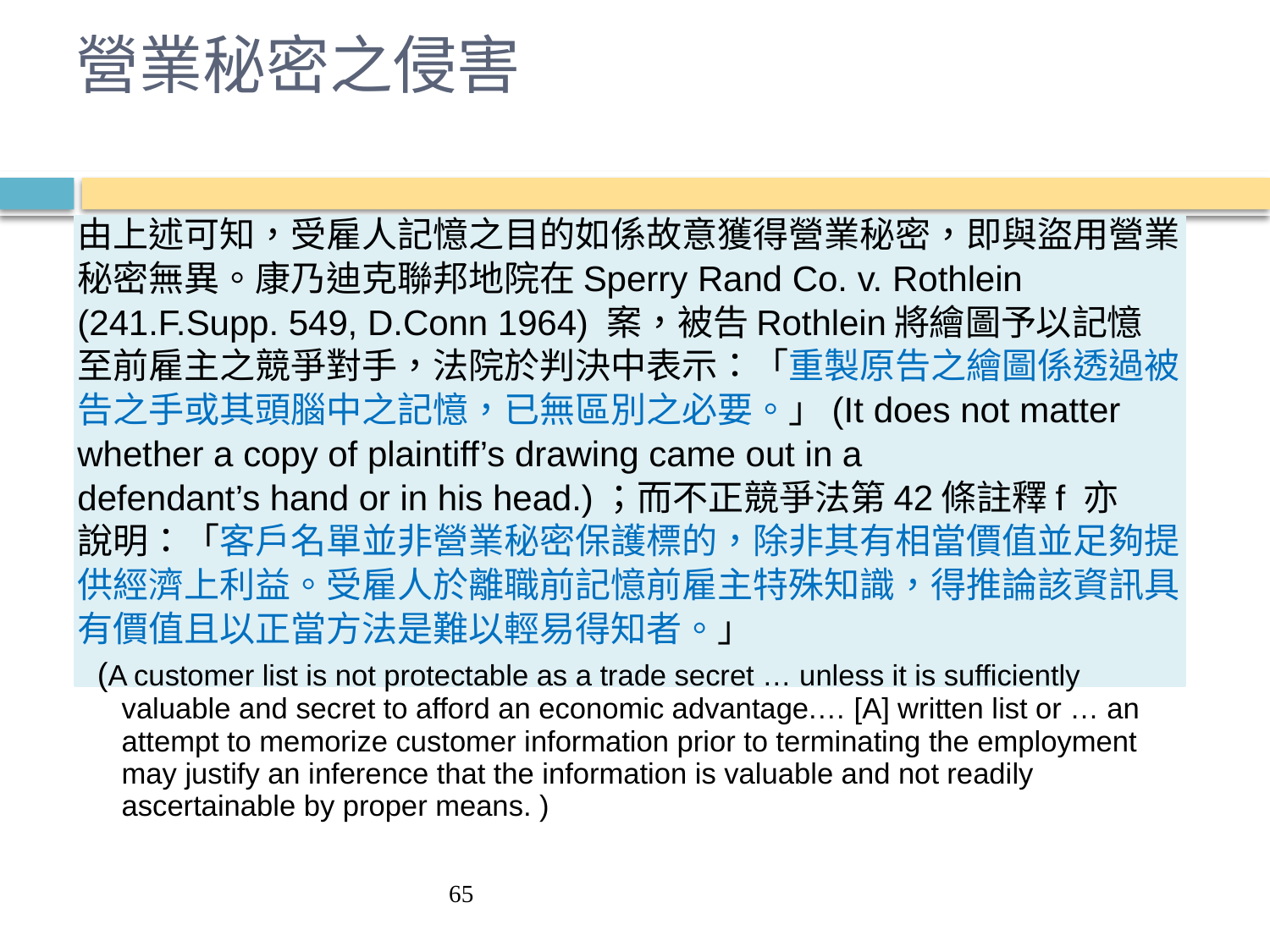

# 營業秘密之侵害
由上述可知，受雇人記憶之目的如係故意獲得營業秘密，即與盜用營業
秘密無異。康乃迪克聯邦地院在Sperry Rand Co. v. Rothlein
(241.F.Supp. 549, D.Conn 1964) 案，被告Rothlein將繪圖予以記憶
至前雇主之競爭對手，法院於判決中表示：「重製原告之繪圖係透過被
告之手或其頭腦中之記憶，已無區別之必要。」(It does not matter
whether a copy of plaintiff’s drawing came out in a
defendant’s hand or in his head.)；而不正競爭法第42條註釋f 亦
說明：「客戶名單並非營業秘密保護標的，除非其有相當價值並足夠提
供經濟上利益。受雇人於離職前記憶前雇主特殊知識，得推論該資訊具
有價值且以正當方法是難以輕易得知者。」
  (A customer list is not protectable as a trade secret … unless it is sufficiently valuable and secret to afford an economic advantage.… [A] written list or … an attempt to memorize customer information prior to terminating the employment may justify an inference that the information is valuable and not readily ascertainable by proper means. )

65